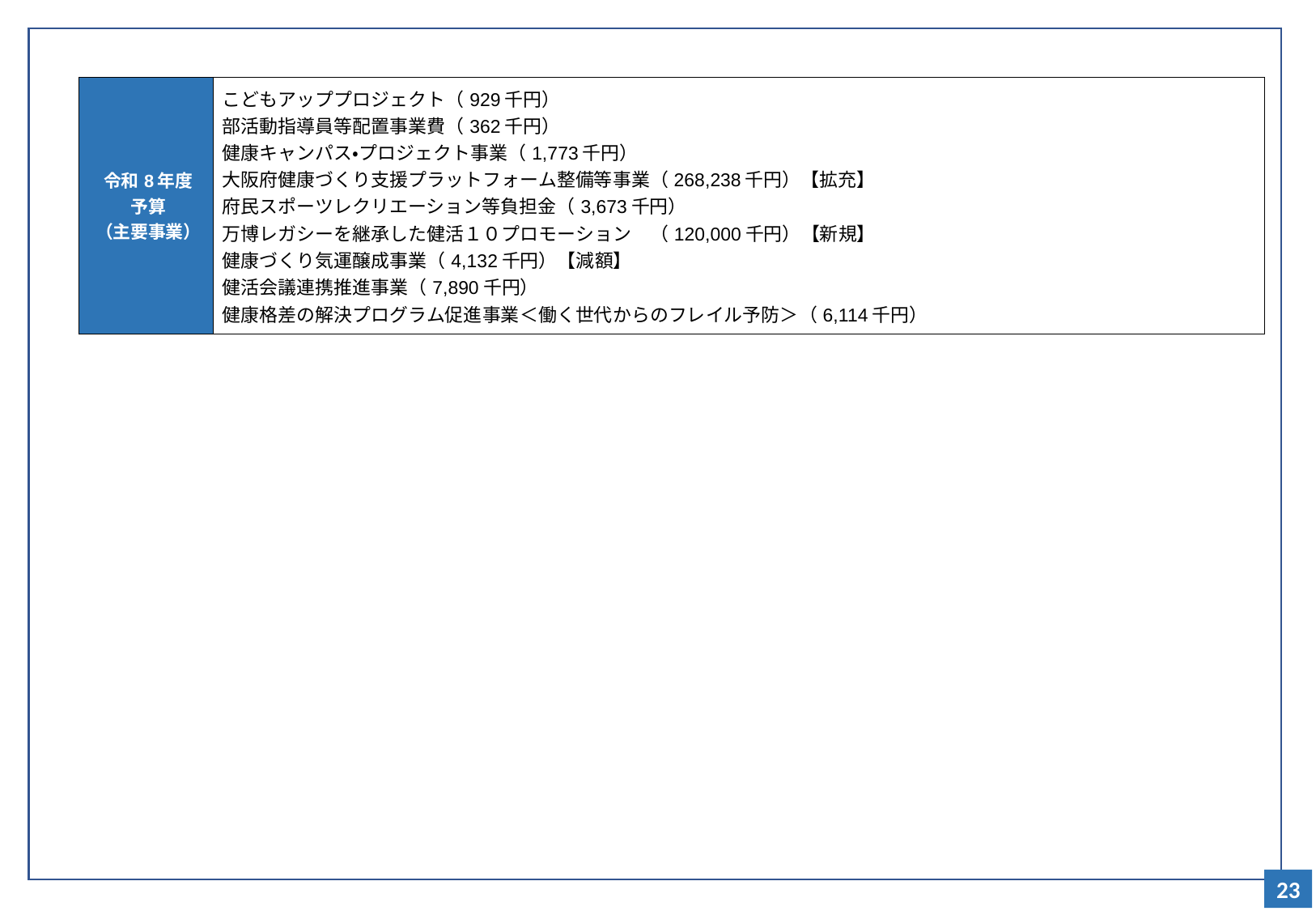

| 令和8年度 予算 （主要事業） | こどもアッププロジェクト（929千円） 部活動指導員等配置事業費（362千円） 健康キャンパス・プロジェクト事業（1,773千円） 大阪府健康づくり支援プラットフォーム整備等事業（268,238千円）【拡充】 府民スポーツレクリエーション等負担金（3,673千円） 万博レガシーを継承した健活１０プロモーション　（120,000千円）【新規】 健康づくり気運醸成事業（4,132千円）【減額】 健活会議連携推進事業（7,890千円） 健康格差の解決プログラム促進事業＜働く世代からのフレイル予防＞（6,114千円） |
| --- | --- |
23